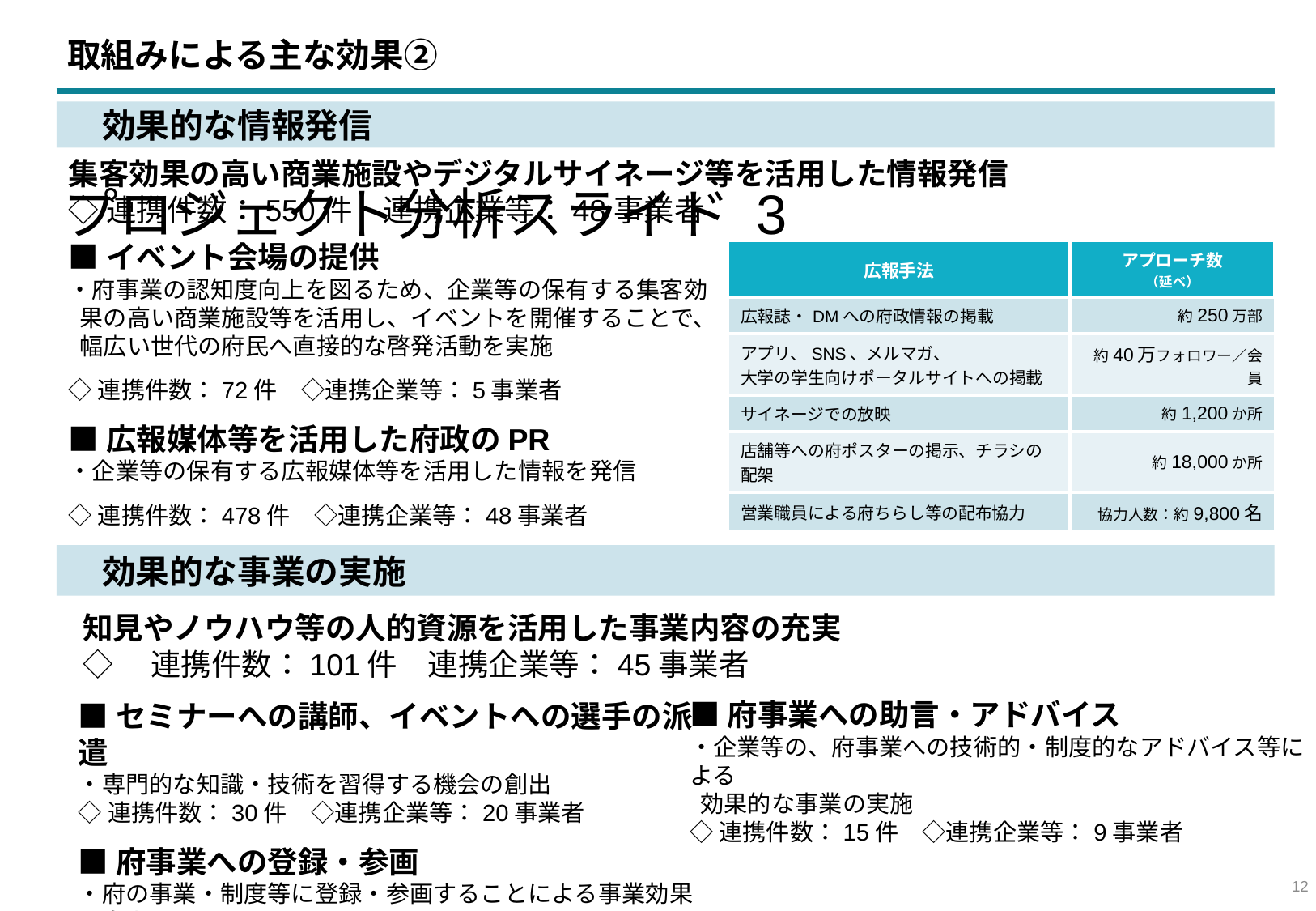

取組みによる主な効果②
　効果的な情報発信
集客効果の高い商業施設やデジタルサイネージ等を活用した情報発信
◇連携件数：550件　連携企業等：48事業者
■イベント会場の提供
・府事業の認知度向上を図るため、企業等の保有する集客効果の高い商業施設等を活用し、イベントを開催することで、幅広い世代の府民へ直接的な啓発活動を実施

◇連携件数：72件　◇連携企業等：5事業者

■広報媒体等を活用した府政のPR
・企業等の保有する広報媒体等を活用した情報を発信

◇連携件数：478件　◇連携企業等：48事業者

| 広報手法 | アプローチ数 （延べ） |
| --- | --- |
| 広報誌・DMへの府政情報の掲載 | 約250万部 |
| アプリ、SNS、メルマガ、 大学の学生向けポータルサイトへの掲載 | 約40万フォロワー／会員 |
| サイネージでの放映 | 約1,200か所 |
| 店舗等への府ポスターの掲示、チラシの配架 | 約18,000か所 |
| 営業職員による府ちらし等の配布協力 | 協力人数：約9,800名 |
プロジェクト分析スライド 3
　効果的な事業の実施
知見やノウハウ等の人的資源を活用した事業内容の充実
◇　連携件数：101件　連携企業等：45事業者
■府事業への助言・アドバイス
・企業等の、府事業への技術的・制度的なアドバイス等による
 効果的な事業の実施
◇連携件数：15件　◇連携企業等：9事業者
■セミナーへの講師、イベントへの選手の派遣
・専門的な知識・技術を習得する機会の創出
◇連携件数：30件　◇連携企業等：20事業者

■府事業への登録・参画
・府の事業・制度等に登録・参画することによる事業効果の向上
◇連携件数：56件　◇連携企業等：35事業者

12